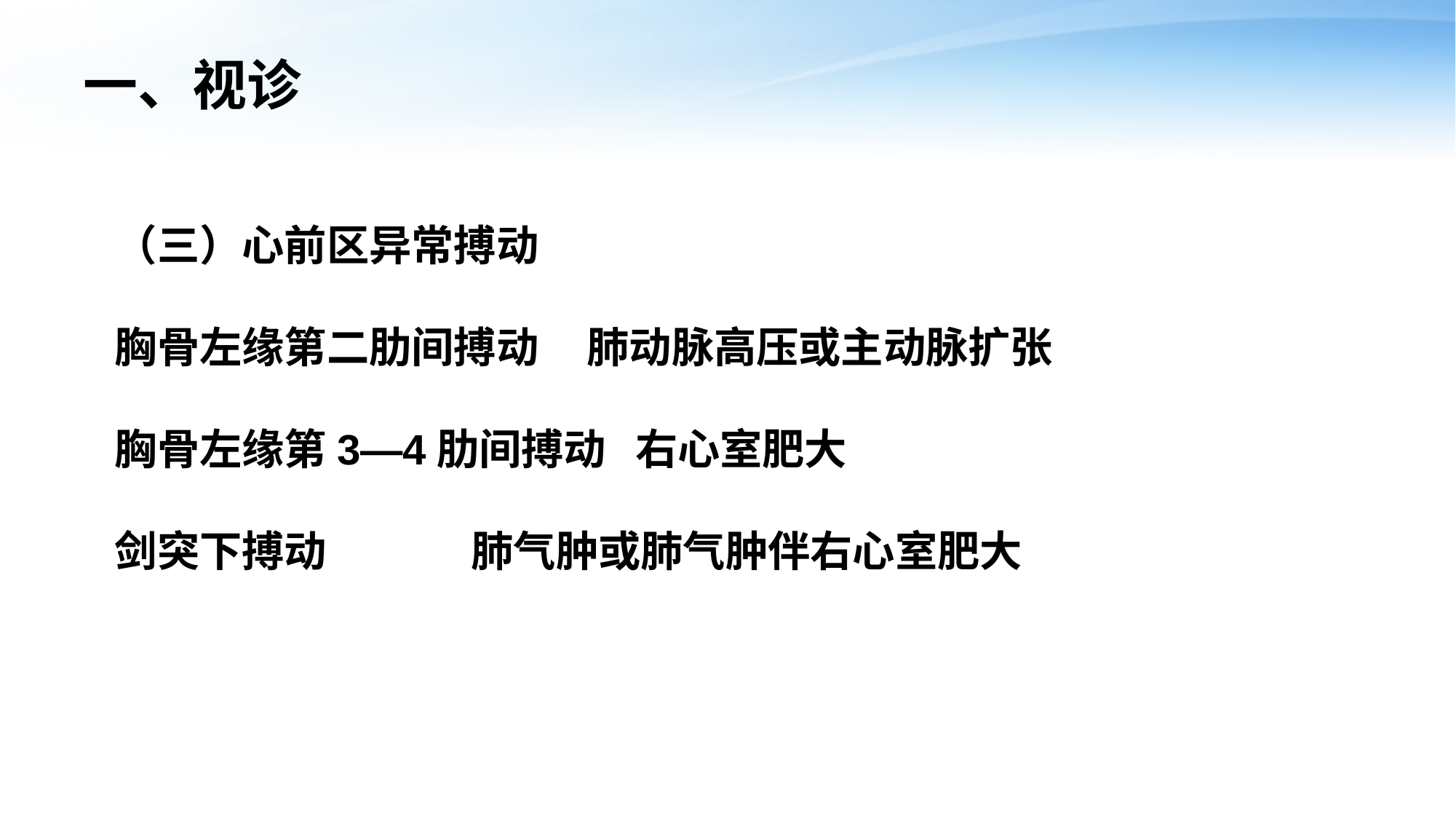

# 一、视诊
（三）心前区异常搏动
胸骨左缘第二肋间搏动     肺动脉高压或主动脉扩张
胸骨左缘第3—4肋间搏动   右心室肥大
剑突下搏动               肺气肿或肺气肿伴右心室肥大